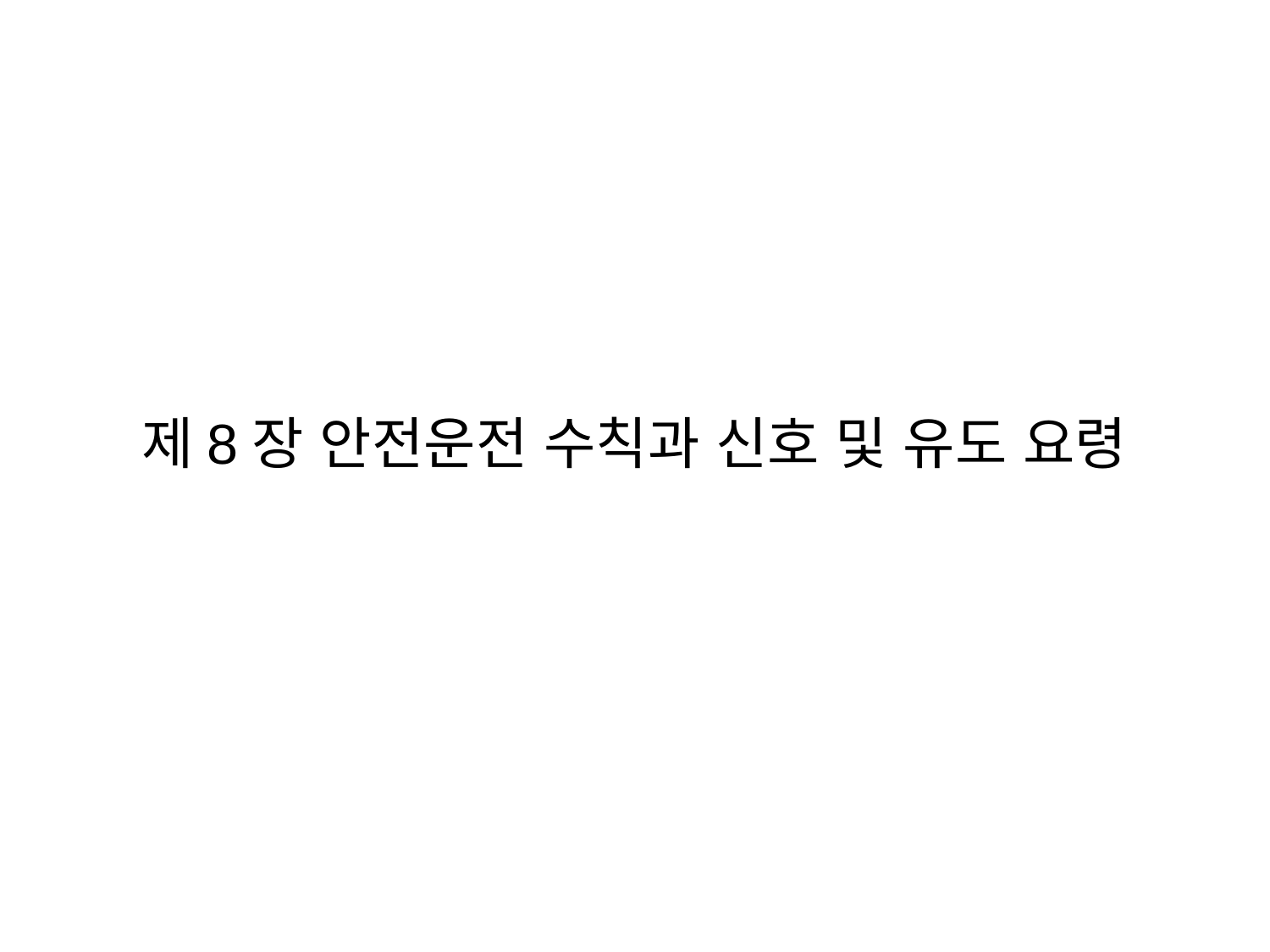

# 제8장 안전운전 수칙과 신호 및 유도 요령